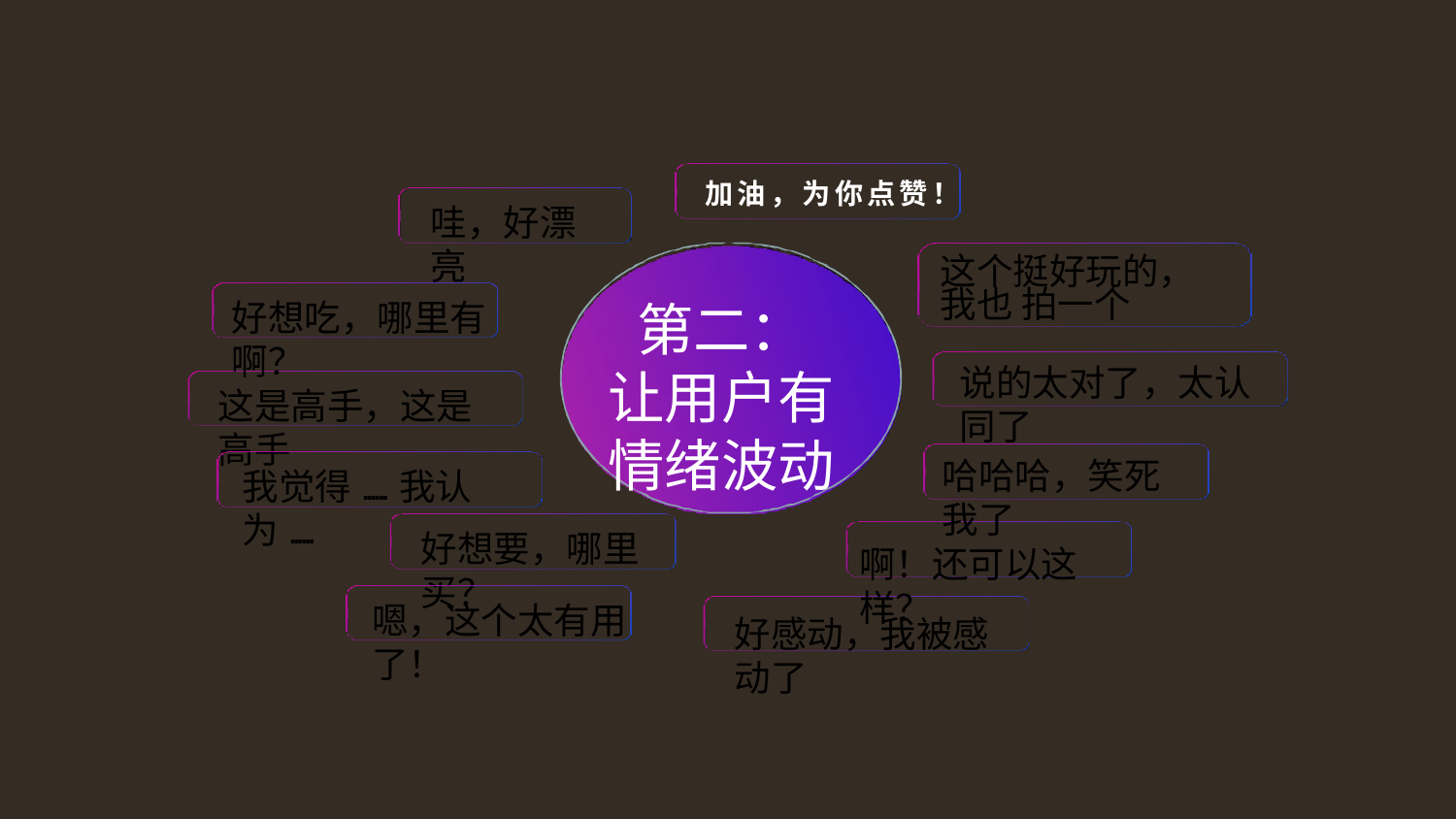

# 加油，为你点赞！

哇，好漂亮

这个挺好玩的，我也 拍一个

第二：  让用户有 情绪波动
好想吃，哪里有啊？

说的太对了，太认同了

这是高手，这是高手

哈哈哈，笑死我了
我觉得......我认为......

好想要，哪里买？
啊！还可以这样？

嗯，这个太有用了！
好感动，我被感动了